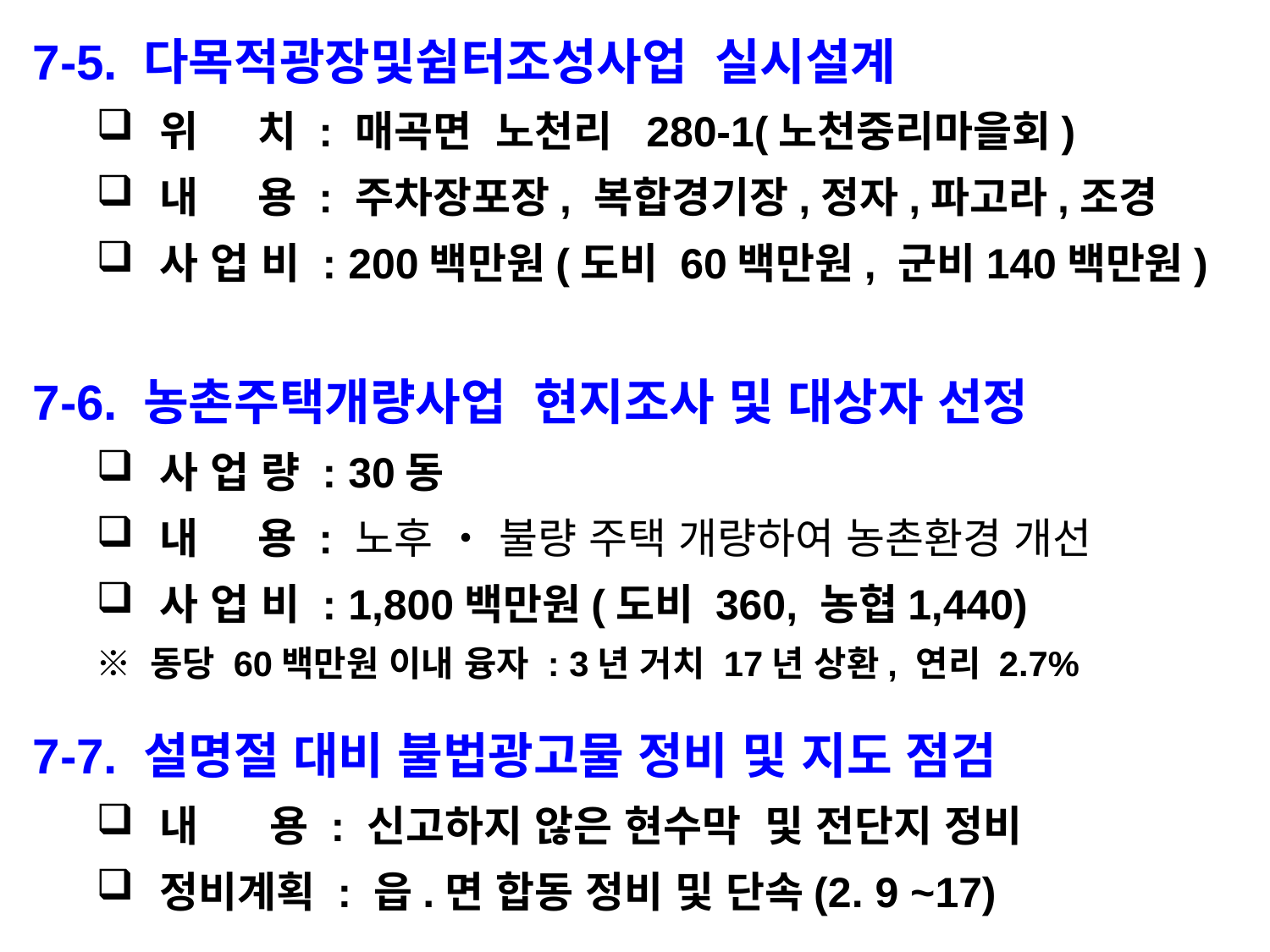

7-5. 다목적광장및쉼터조성사업  실시설계
위     치 : 매곡면  노천리  280-1(노천중리마을회)
내     용 : 주차장포장, 복합경기장,정자,파고라,조경
사 업 비 : 200백만원(도비 60백만원, 군비140백만원)

7-6. 농촌주택개량사업  현지조사 및 대상자 선정
사 업 량 : 30동
내     용 : 노후 ‧ 불량 주택 개량하여 농촌환경 개선
사 업 비 : 1,800백만원(도비 360, 농협1,440)
※ 동당 60백만원 이내 융자 : 3년 거치 17년 상환, 연리 2.7%

7-7. 설명절 대비 불법광고물 정비 및 지도 점검
내      용 : 신고하지 않은 현수막  및 전단지 정비
정비계획 : 읍.면 합동 정비 및 단속(2. 9 ~17)